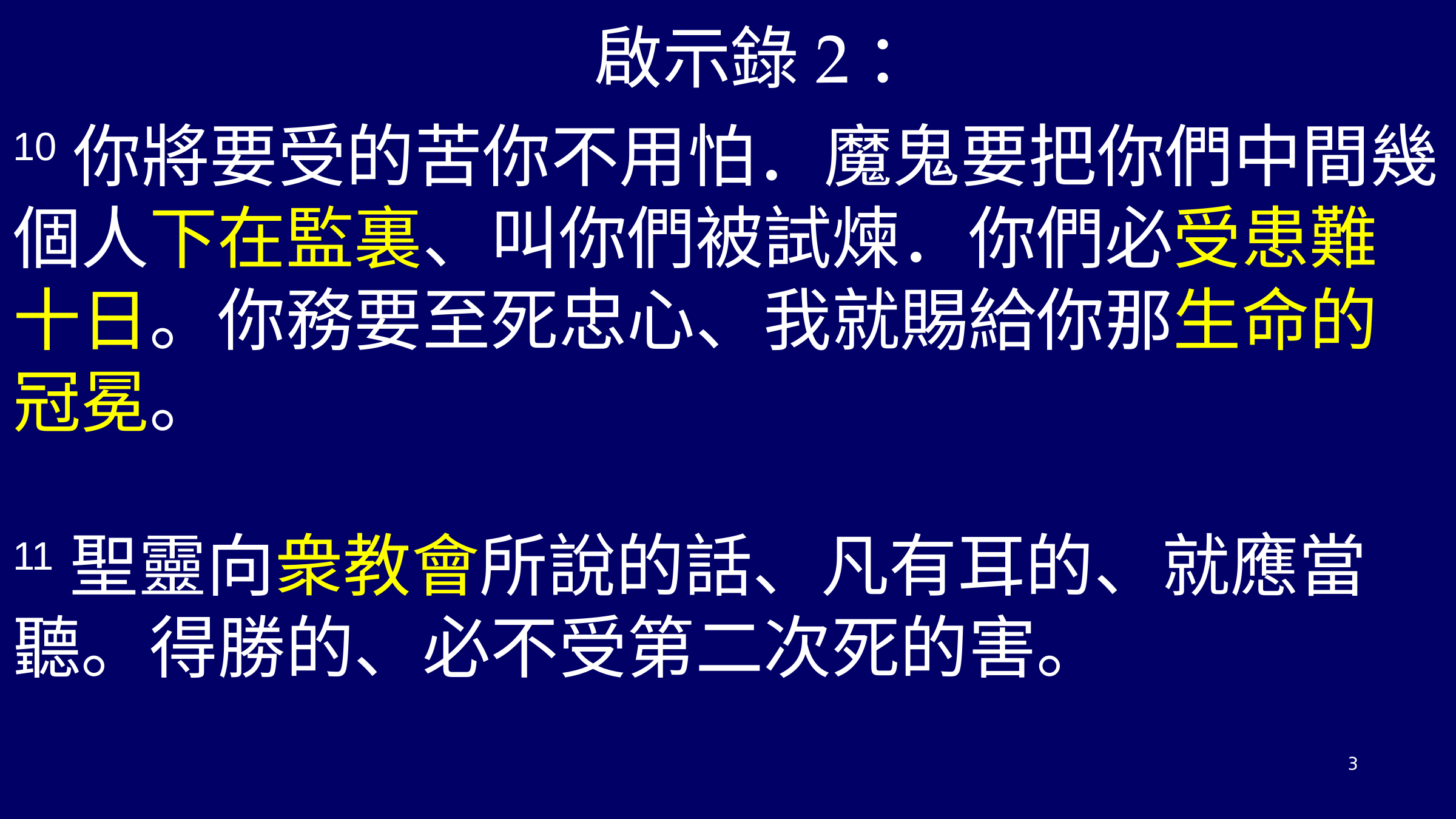

啟示錄2：
10你將要受的苦你不用怕．魔鬼要把你們中間幾個人下在監裏、叫你們被試煉．你們必受患難十日。你務要至死忠心、我就賜給你那生命的冠冕。

11聖靈向衆教會所說的話、凡有耳的、就應當聽。得勝的、必不受第二次死的害。
3